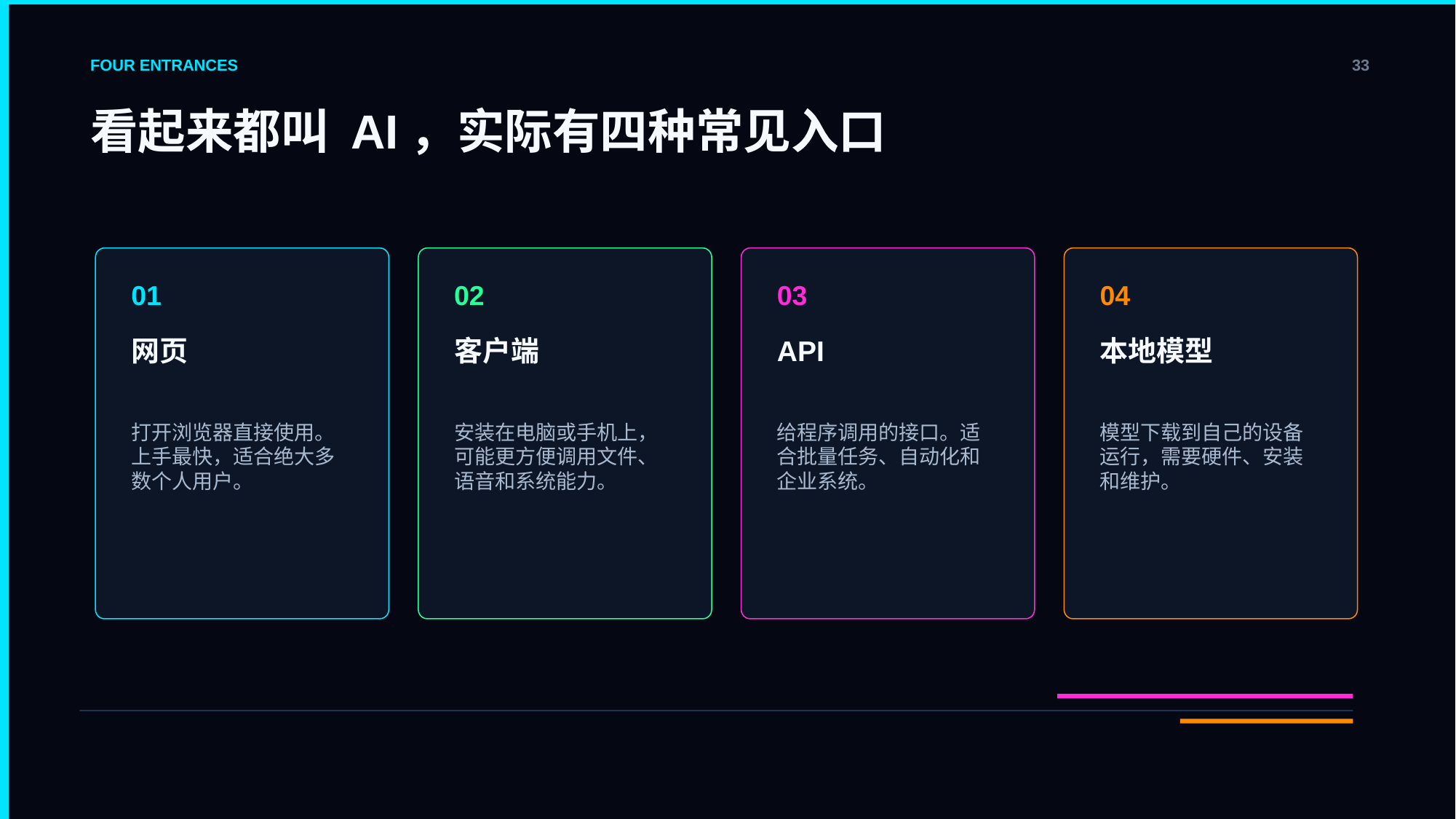

FOUR ENTRANCES
33
看起来都叫 AI，实际有四种常见入口

01
02
03
04
网页
客户端
API
本地模型
打开浏览器直接使用。上手最快，适合绝大多数个人用户。
安装在电脑或手机上，可能更方便调用文件、语音和系统能力。
给程序调用的接口。适合批量任务、自动化和企业系统。
模型下载到自己的设备运行，需要硬件、安装和维护。